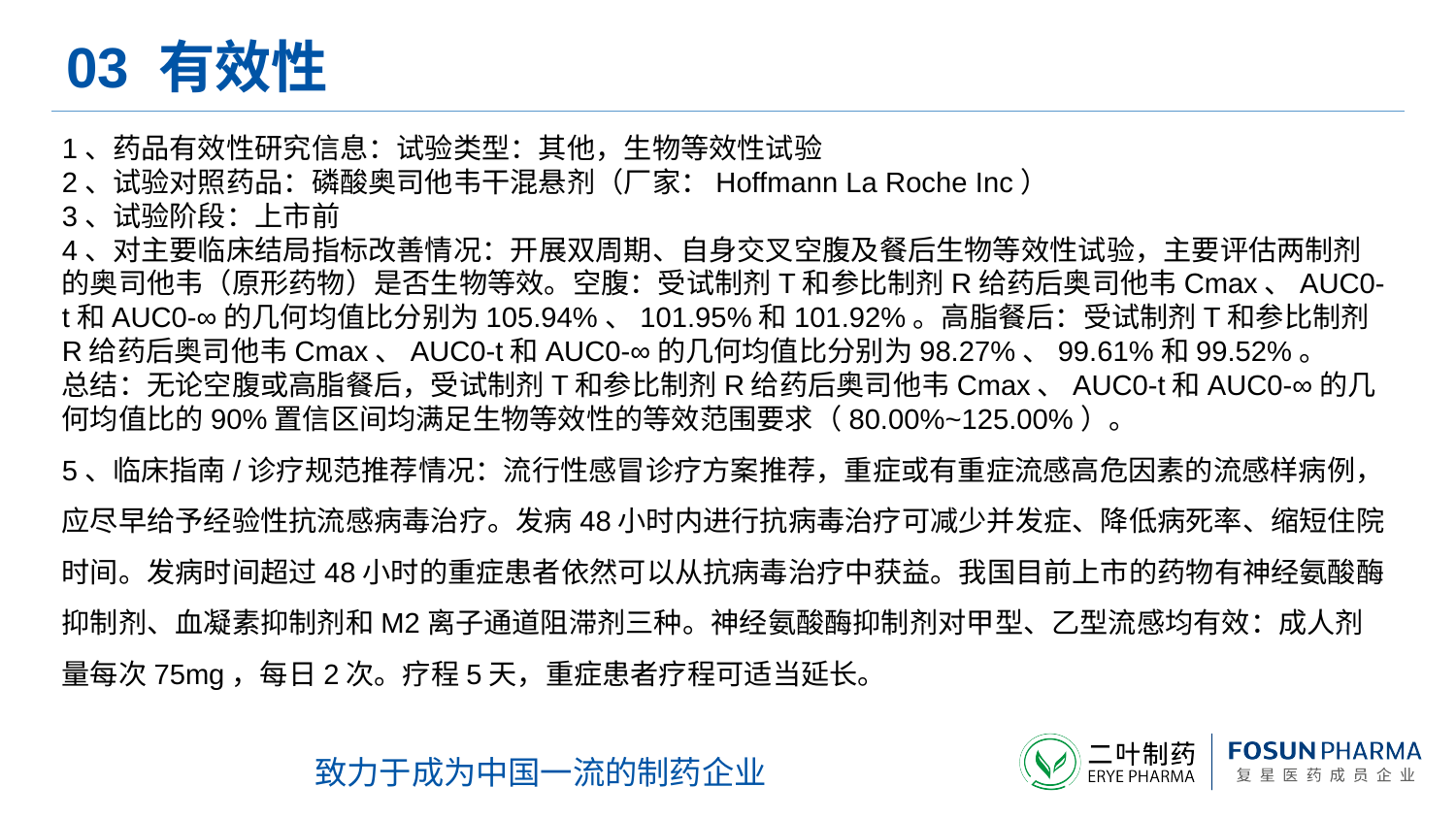

# 03 有效性
1、药品有效性研究信息：试验类型：其他，生物等效性试验
2、试验对照药品：磷酸奥司他韦干混悬剂（厂家：Hoffmann La Roche Inc）
3、试验阶段：上市前
4、对主要临床结局指标改善情况：开展双周期、自身交叉空腹及餐后生物等效性试验，主要评估两制剂的奥司他韦（原形药物）是否生物等效。空腹：受试制剂T和参比制剂R给药后奥司他韦Cmax、AUC0-t和AUC0-∞的几何均值比分别为105.94%、101.95%和101.92%。高脂餐后：受试制剂T和参比制剂R给药后奥司他韦Cmax、AUC0-t和AUC0-∞的几何均值比分别为98.27%、99.61%和99.52%。
总结：无论空腹或高脂餐后，受试制剂T和参比制剂R给药后奥司他韦Cmax、AUC0-t和AUC0-∞的几何均值比的90%置信区间均满足生物等效性的等效范围要求（80.00%~125.00%）。
5、临床指南/诊疗规范推荐情况：流行性感冒诊疗方案推荐，重症或有重症流感高危因素的流感样病例，应尽早给予经验性抗流感病毒治疗。发病48小时内进行抗病毒治疗可减少并发症、降低病死率、缩短住院时间。发病时间超过48小时的重症患者依然可以从抗病毒治疗中获益。我国目前上市的药物有神经氨酸酶抑制剂、血凝素抑制剂和M2离子通道阻滞剂三种。神经氨酸酶抑制剂对甲型、乙型流感均有效：成人剂量每次75mg，每日2次。疗程5天，重症患者疗程可适当延长。